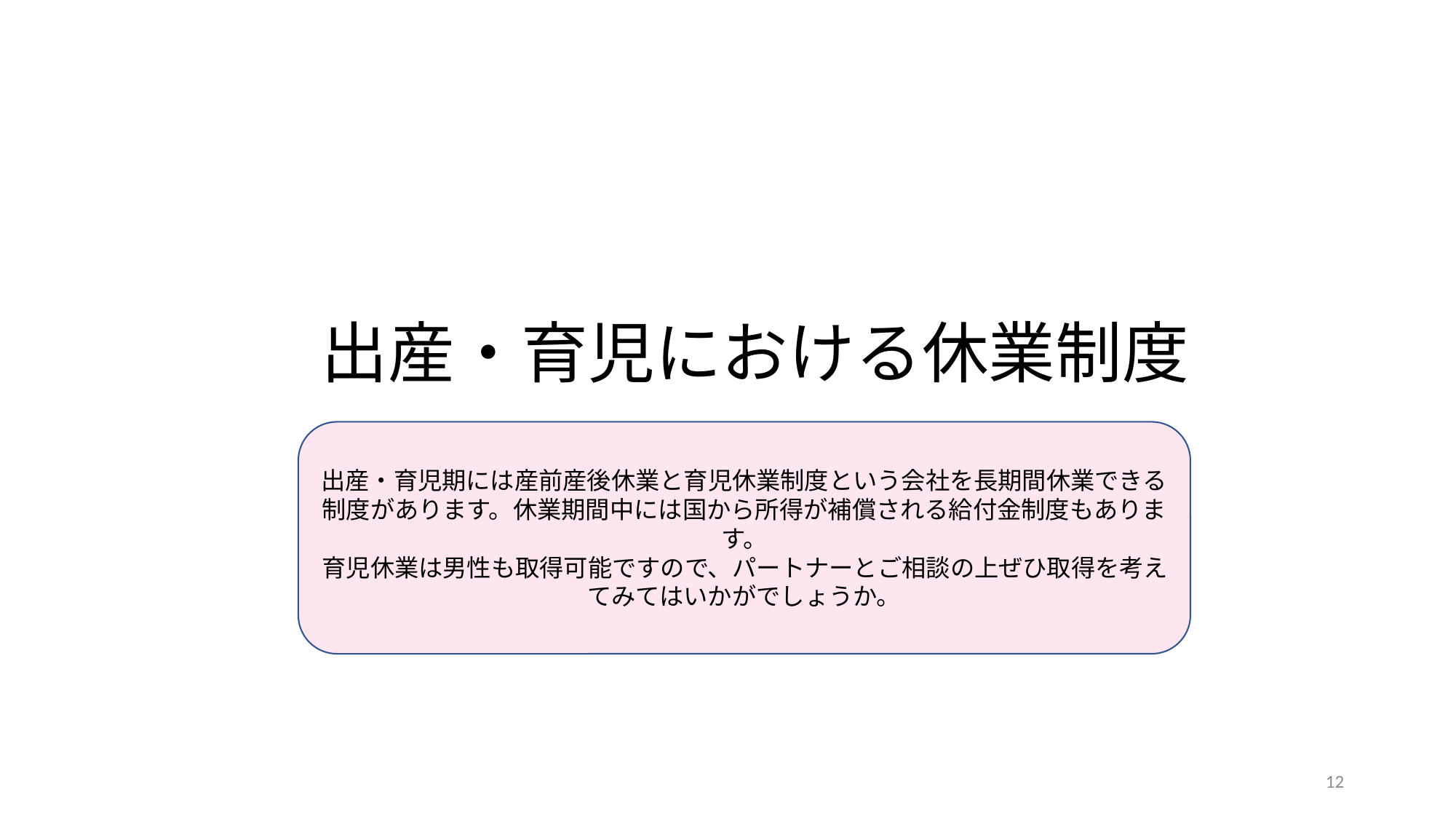

# 出産・育児における休業制度
出産・育児期には産前産後休業と育児休業制度という会社を長期間休業できる制度があります。休業期間中には国から所得が補償される給付金制度もあります。
育児休業は男性も取得可能ですので、パートナーとご相談の上ぜひ取得を考えてみてはいかがでしょうか。
12